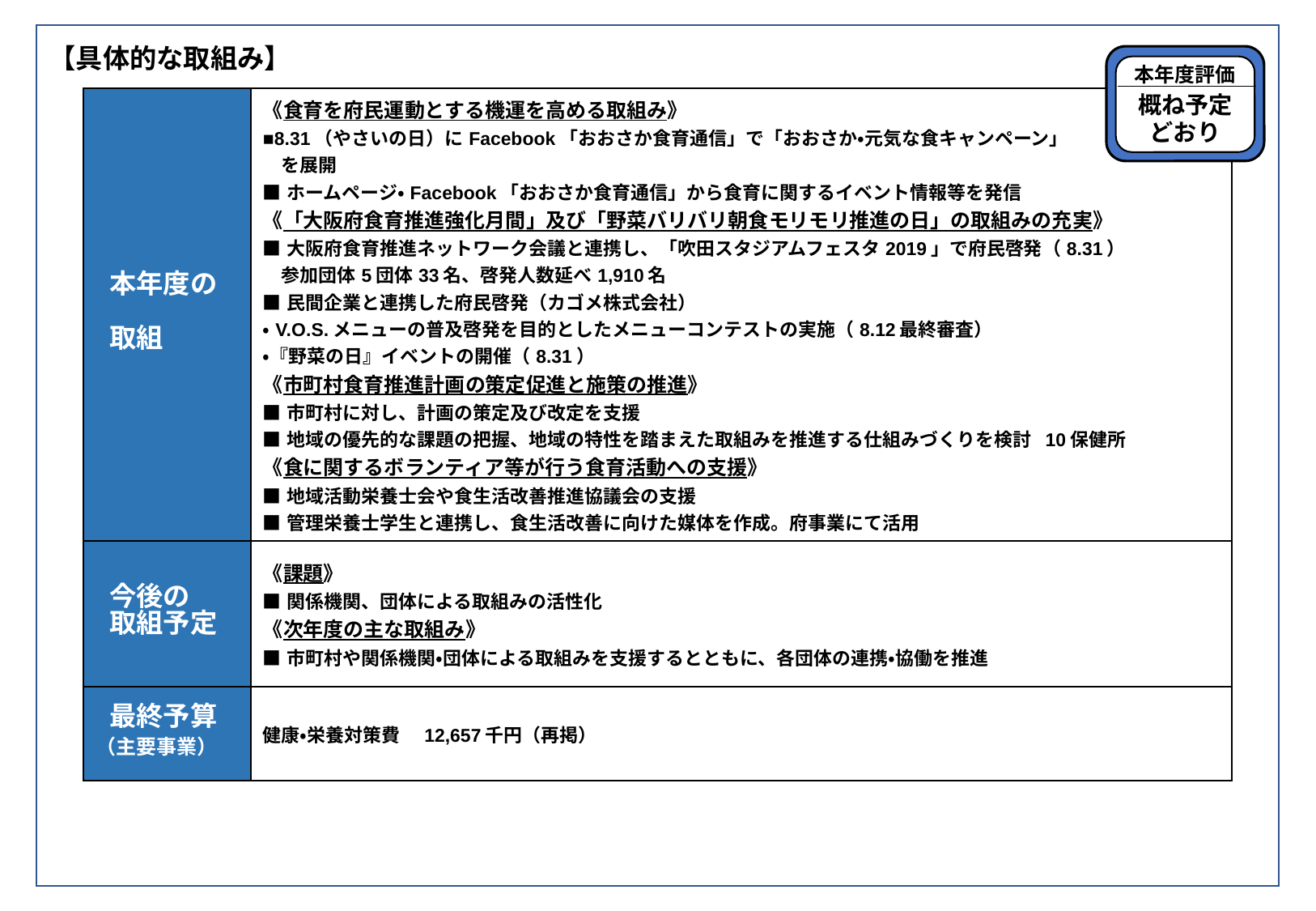

【具体的な取組み】

本年度評価

概ね予定
どおり
| 本年度の 取組 | 《食育を府民運動とする機運を高める取組み》 ■8.31（やさいの日）にFacebook「おおさか食育通信」で「おおさか・元気な食キャンペーン」 　を展開 ■ホームページ・Facebook「おおさか食育通信」から食育に関するイベント情報等を発信 《「大阪府食育推進強化月間」及び「野菜バリバリ朝食モリモリ推進の日」の取組みの充実》 ■大阪府食育推進ネットワーク会議と連携し、「吹田スタジアムフェスタ2019」で府民啓発（8.31） 　参加団体5団体33名、啓発人数延べ1,910名 ■民間企業と連携した府民啓発（カゴメ株式会社） ・V.O.S.メニューの普及啓発を目的としたメニューコンテストの実施（8.12最終審査） ・『野菜の日』イベントの開催（8.31） 《市町村食育推進計画の策定促進と施策の推進》 ■市町村に対し、計画の策定及び改定を支援 ■地域の優先的な課題の把握、地域の特性を踏まえた取組みを推進する仕組みづくりを検討 10保健所 《食に関するボランティア等が行う食育活動への支援》 ■地域活動栄養士会や食生活改善推進協議会の支援 ■管理栄養士学生と連携し、食生活改善に向けた媒体を作成。府事業にて活用 |
| --- | --- |
| 今後の 取組予定 | 《課題》 ■関係機関、団体による取組みの活性化 《次年度の主な取組み》 ■市町村や関係機関・団体による取組みを支援するとともに、各団体の連携・協働を推進 |
| 最終予算 （主要事業） | 健康・栄養対策費　12,657千円（再掲） |
概ね予定どおり
概ね予定どおり